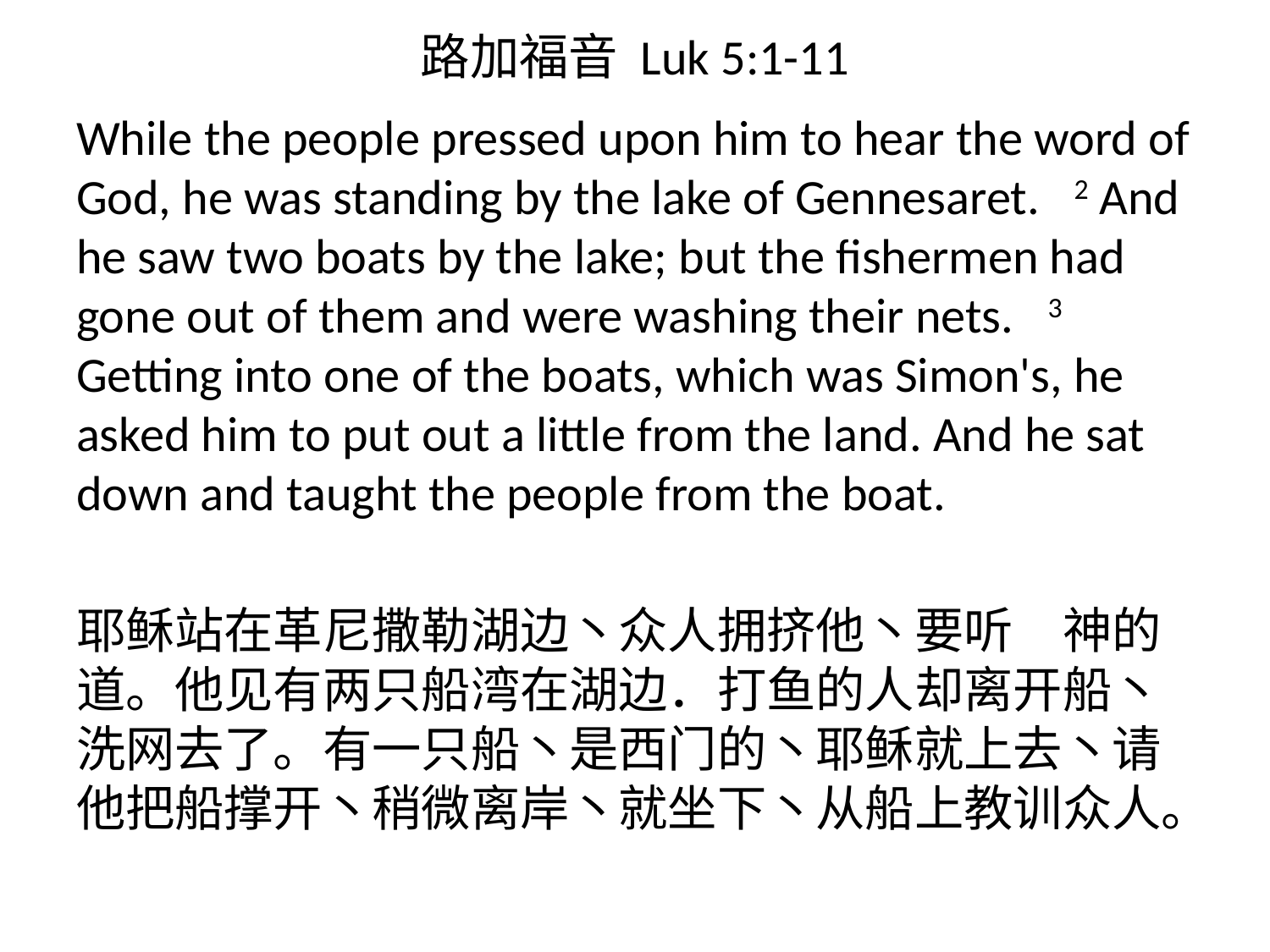

# 路加福音 Luk 5:1-11
While the people pressed upon him to hear the word of God, he was standing by the lake of Gennesaret.   2 And he saw two boats by the lake; but the fishermen had gone out of them and were washing their nets.   3 Getting into one of the boats, which was Simon's, he asked him to put out a little from the land. And he sat down and taught the people from the boat.

耶稣站在革尼撒勒湖边丶众人拥挤他丶要听　神的道。他见有两只船湾在湖边．打鱼的人却离开船丶洗网去了。有一只船丶是西门的丶耶稣就上去丶请他把船撑开丶稍微离岸丶就坐下丶从船上教训众人。